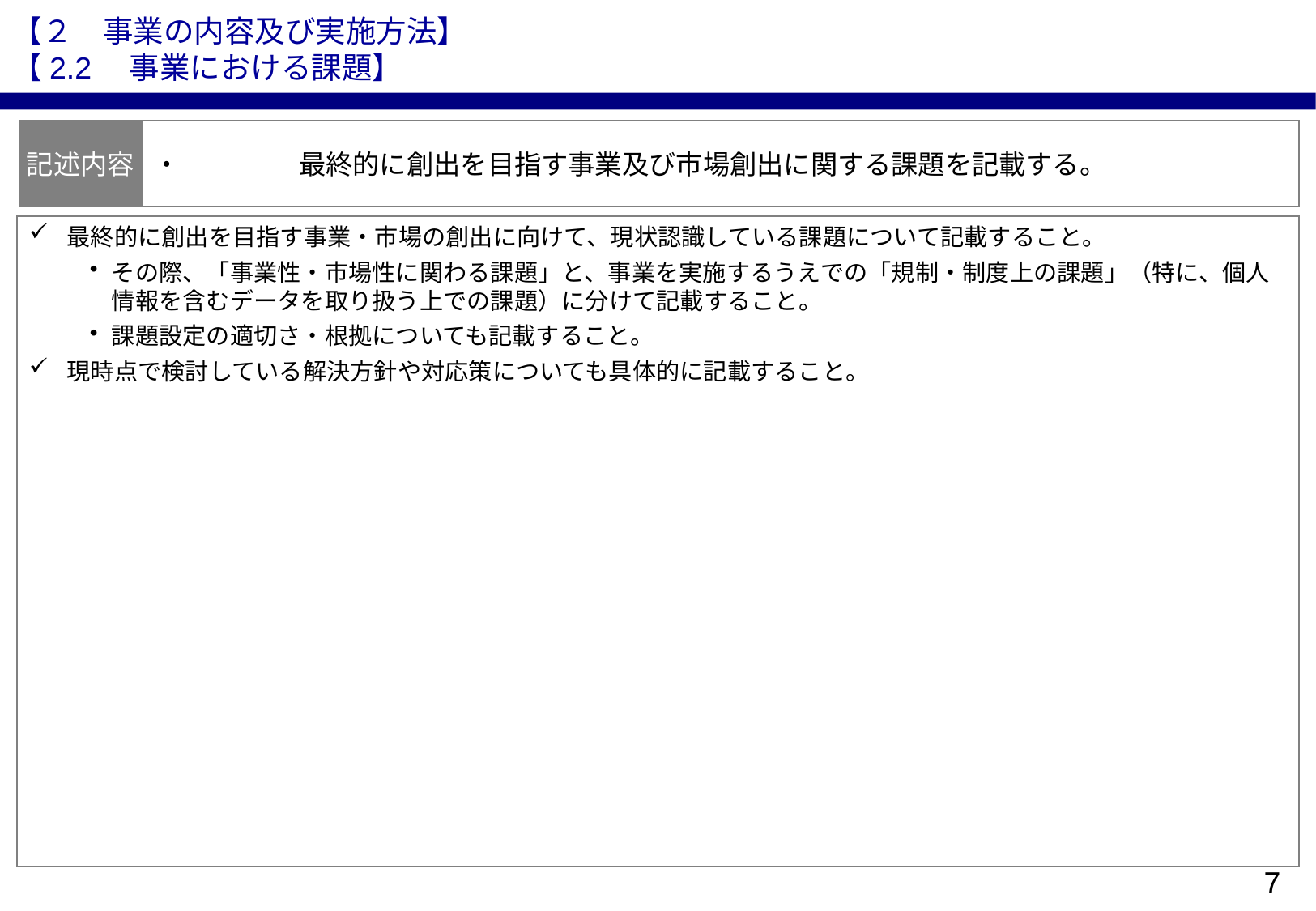

【２　事業の内容及び実施方法】
【2.2　事業における課題】
記述内容
・	最終的に創出を目指す事業及び市場創出に関する課題を記載する。
最終的に創出を目指す事業・市場の創出に向けて、現状認識している課題について記載すること。
その際、「事業性・市場性に関わる課題」と、事業を実施するうえでの「規制・制度上の課題」（特に、個人情報を含むデータを取り扱う上での課題）に分けて記載すること。
課題設定の適切さ・根拠についても記載すること。
現時点で検討している解決方針や対応策についても具体的に記載すること。